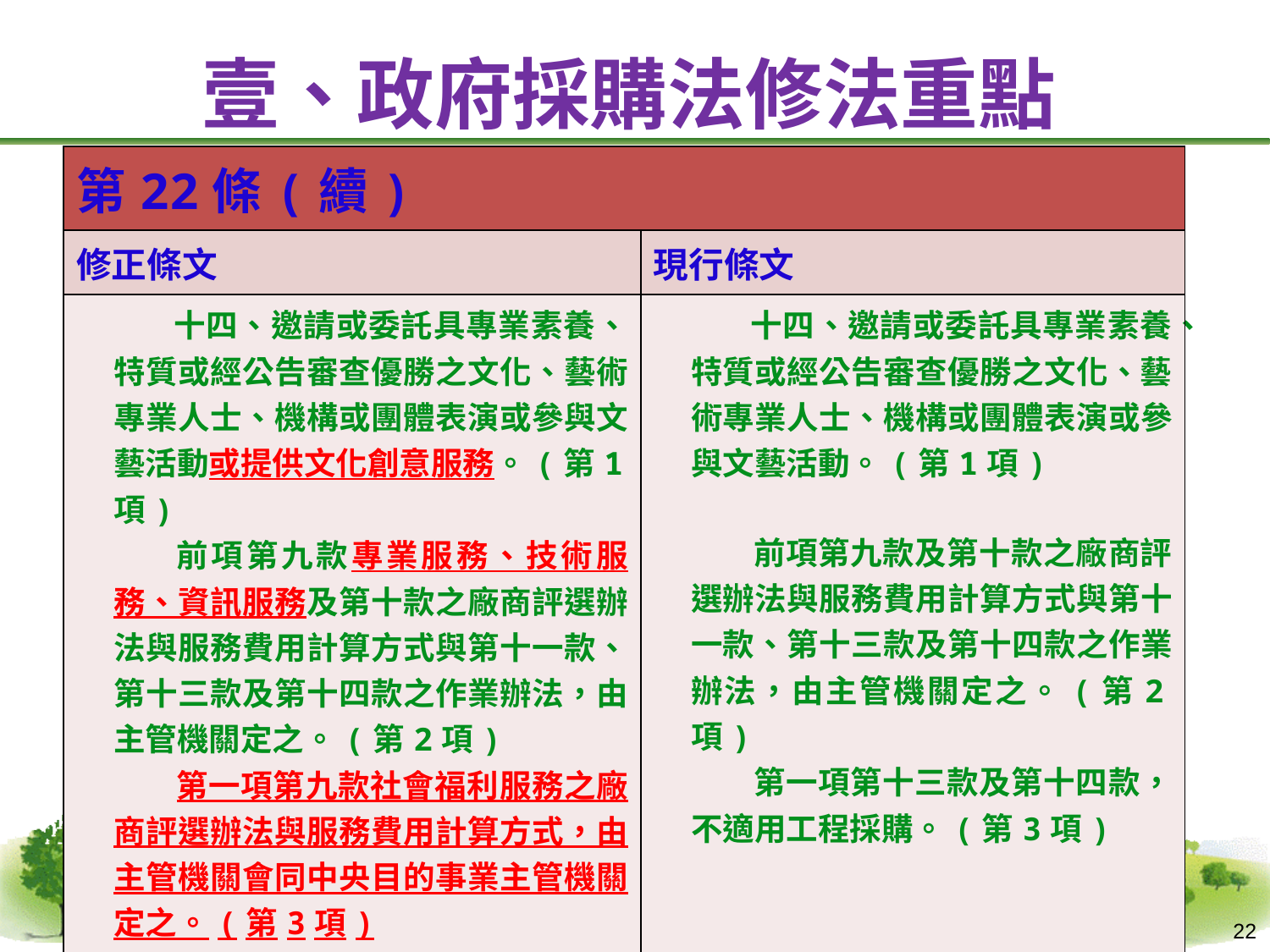

# 壹、政府採購法修法重點
| 第22條(續) |  |
| --- | --- |
| 修正條文 | 現行條文 |
| 十四、邀請或委託具專業素養、特質或經公告審查優勝之文化、藝術專業人士、機構或團體表演或參與文藝活動或提供文化創意服務。(第1項) 前項第九款專業服務、技術服務、資訊服務及第十款之廠商評選辦法與服務費用計算方式與第十一款、第十三款及第十四款之作業辦法，由主管機關定之。(第2項) 第一項第九款社會福利服務之廠商評選辦法與服務費用計算方式，由主管機關會同中央目的事業主管機關定之。(第3項) 第一項第十三款及第十四款，不適用工程採購。(第4項) | 十四、邀請或委託具專業素養、特質或經公告審查優勝之文化、藝術專業人士、機構或團體表演或參與文藝活動。(第1項) 前項第九款及第十款之廠商評選辦法與服務費用計算方式與第十一款、第十三款及第十四款之作業辦法，由主管機關定之。(第2項) 第一項第十三款及第十四款，不適用工程採購。(第3項) |
22